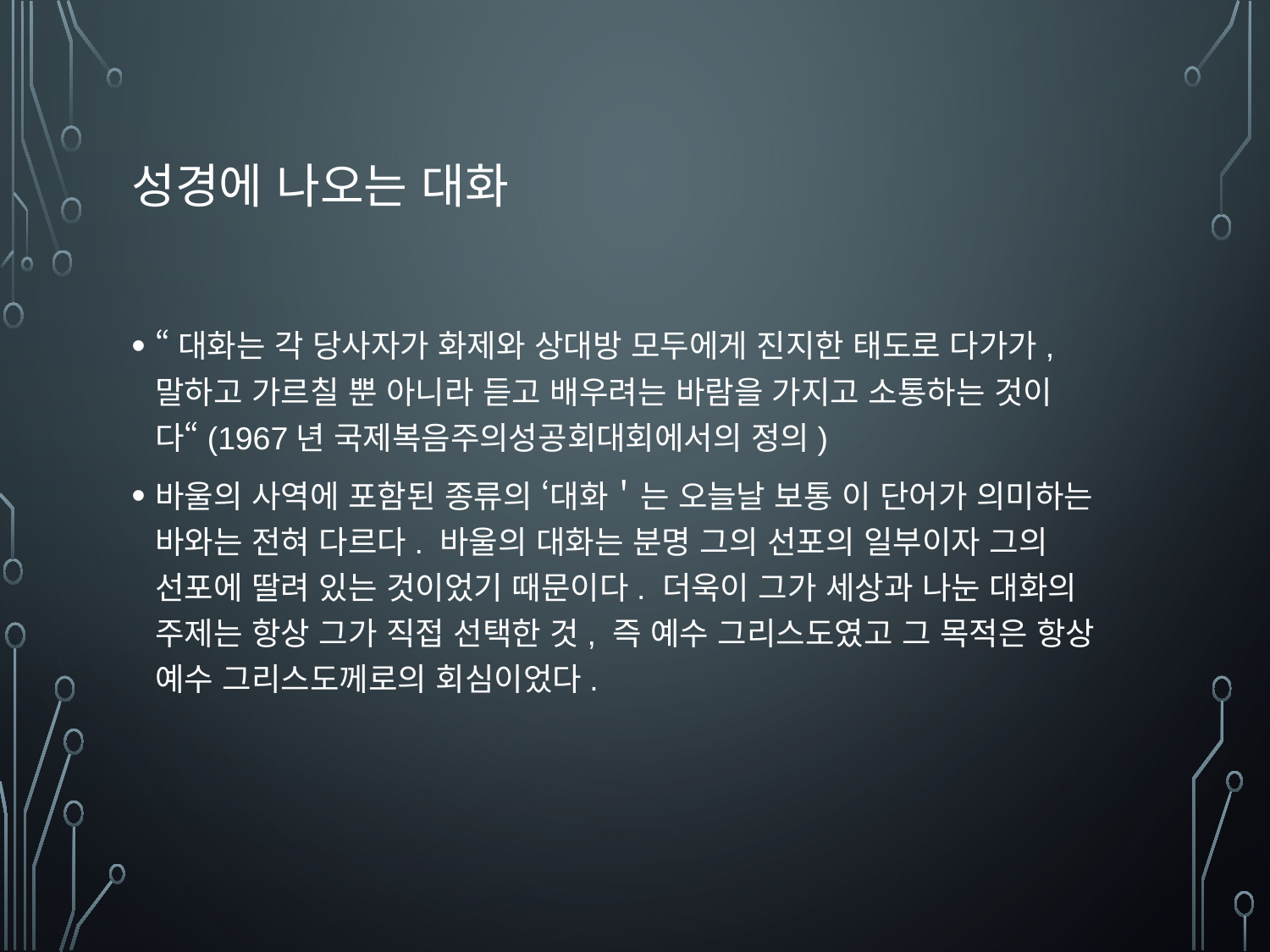

# 성경에 나오는 대화
“대화는 각 당사자가 화제와 상대방 모두에게 진지한 태도로 다가가, 말하고 가르칠 뿐 아니라 듣고 배우려는 바람을 가지고 소통하는 것이다“(1967년 국제복음주의성공회대회에서의 정의)
바울의 사역에 포함된 종류의 ‘대화＇는 오늘날 보통 이 단어가 의미하는 바와는 전혀 다르다. 바울의 대화는 분명 그의 선포의 일부이자 그의 선포에 딸려 있는 것이었기 때문이다. 더욱이 그가 세상과 나눈 대화의 주제는 항상 그가 직접 선택한 것, 즉 예수 그리스도였고 그 목적은 항상 예수 그리스도께로의 회심이었다.